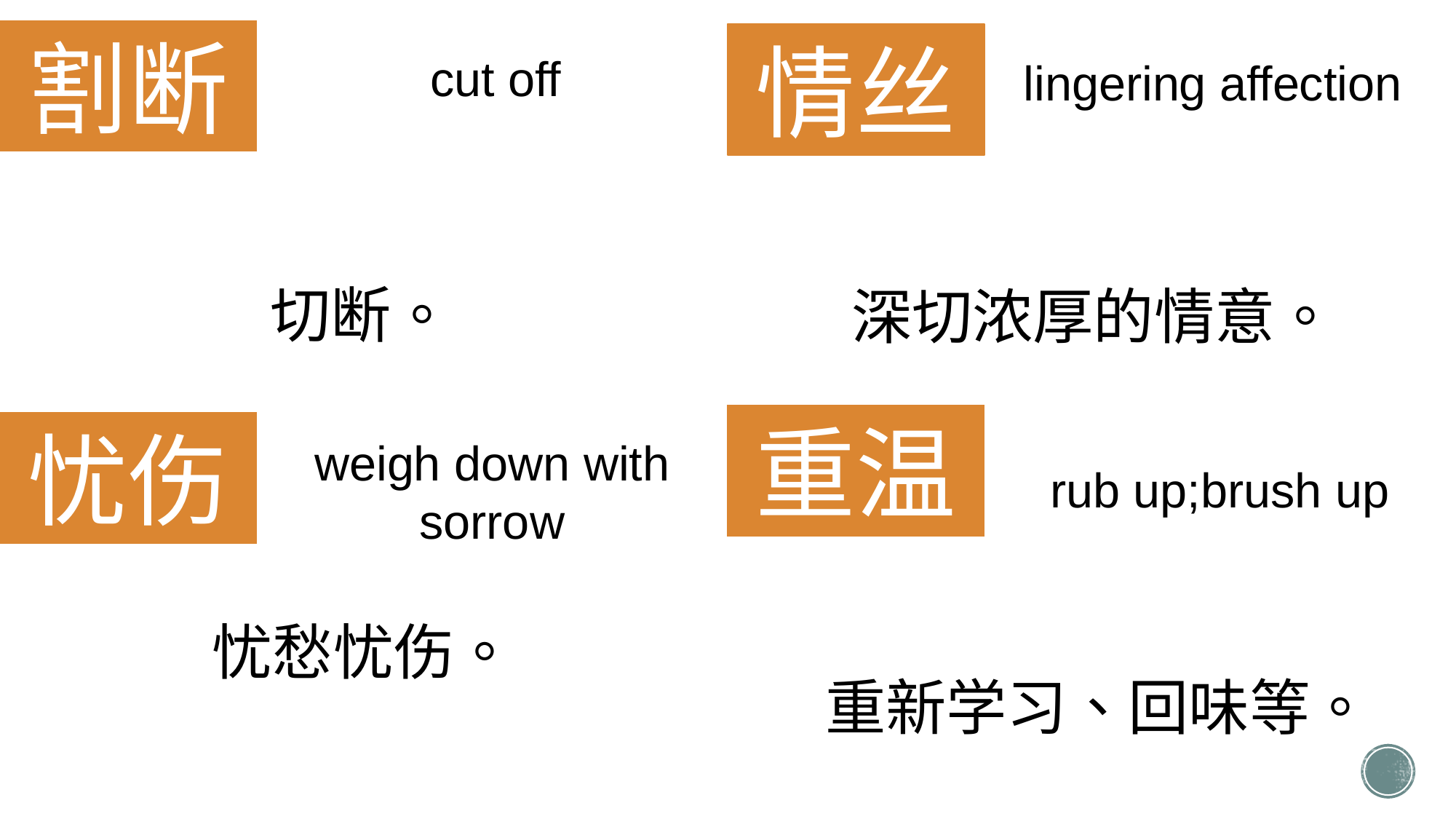

割断
情丝
cut off
lingering affection
切断。
深切浓厚的情意。
重温
忧伤
weigh down with sorrow
rub up;brush up
忧愁忧伤。
重新学习、回味等。